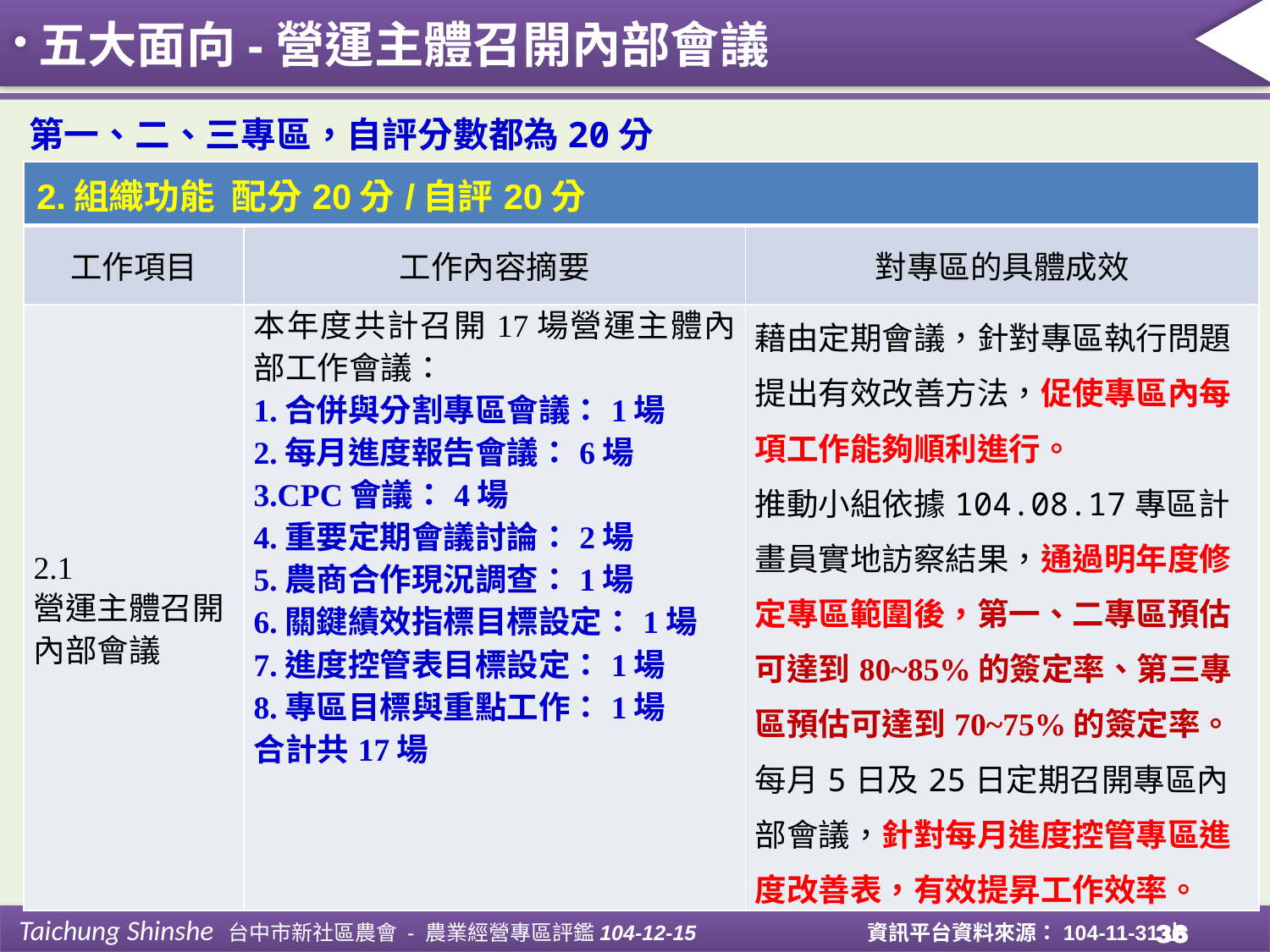

五大面向-營運主體召開內部會議

第一、二、三專區，自評分數都為20分
| 2.組織功能 配分20分/自評20分 |  |  |
| --- | --- | --- |
| 工作項目 | 工作內容摘要 | 對專區的具體成效 |
| 2.1 營運主體召開內部會議 | 本年度共計召開17場營運主體內部工作會議： 1.合併與分割專區會議：1場 2.每月進度報告會議：6場 3.CPC會議：4場 4.重要定期會議討論：2場 5.農商合作現況調查：1場 6.關鍵績效指標目標設定：1場 7.進度控管表目標設定：1場 8.專區目標與重點工作：1場 合計共17場 | 藉由定期會議，針對專區執行問題提出有效改善方法，促使專區內每項工作能夠順利進行。 推動小組依據104.08.17專區計畫員實地訪察結果，通過明年度修定專區範圍後，第一、二專區預估可達到80~85%的簽定率、第三專區預估可達到70~75%的簽定率。 每月5日及25日定期召開專區內部會議，針對每月進度控管專區進度改善表，有效提昇工作效率。 |